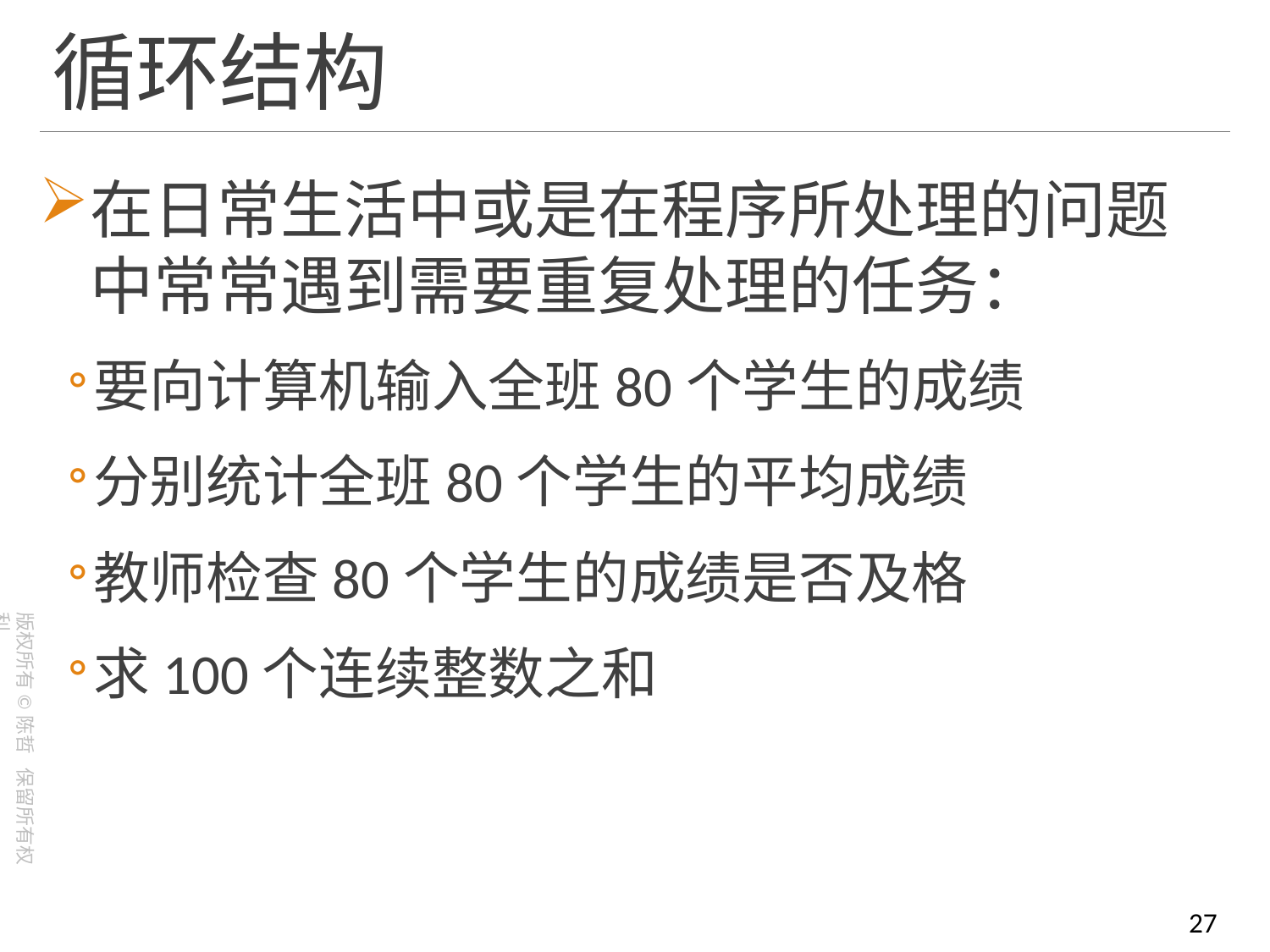

# 循环结构
在日常生活中或是在程序所处理的问题中常常遇到需要重复处理的任务：
要向计算机输入全班80个学生的成绩
分别统计全班80个学生的平均成绩
教师检查80个学生的成绩是否及格
求100个连续整数之和

27